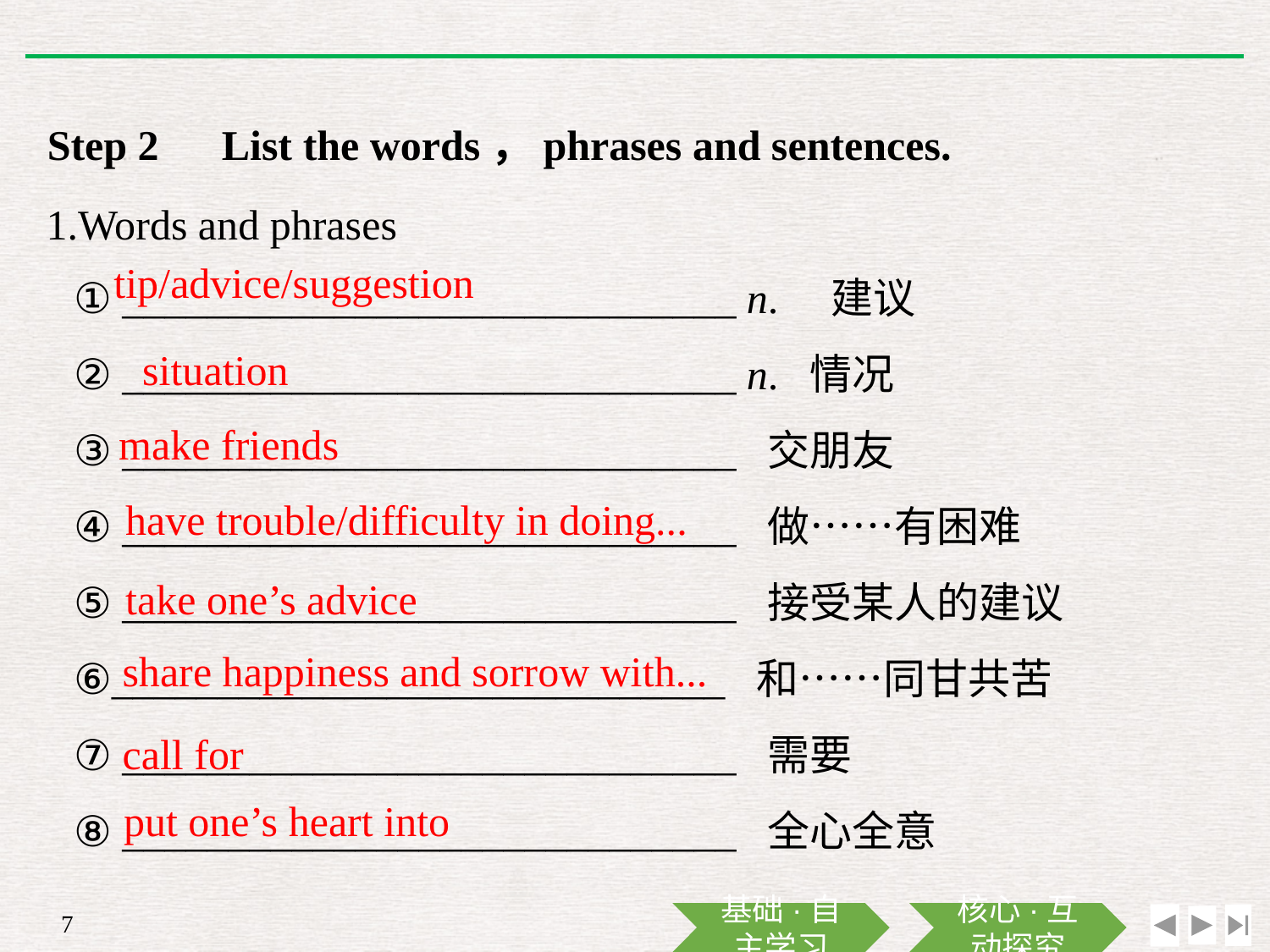

Step 2　List the words，phrases and sentences.
1.Words and phrases
tip/advice/suggestion
① _____________________________ n.　建议
② _____________________________ n.  情况
③ _____________________________  交朋友
④ _____________________________  做……有困难
⑤ _____________________________  接受某人的建议
⑥_____________________________  和……同甘共苦
⑦ _____________________________  需要
⑧ _____________________________  全心全意
situation
make friends
have trouble/difficulty in doing...
take one’s advice
share happiness and sorrow with...
call for
put one’s heart into